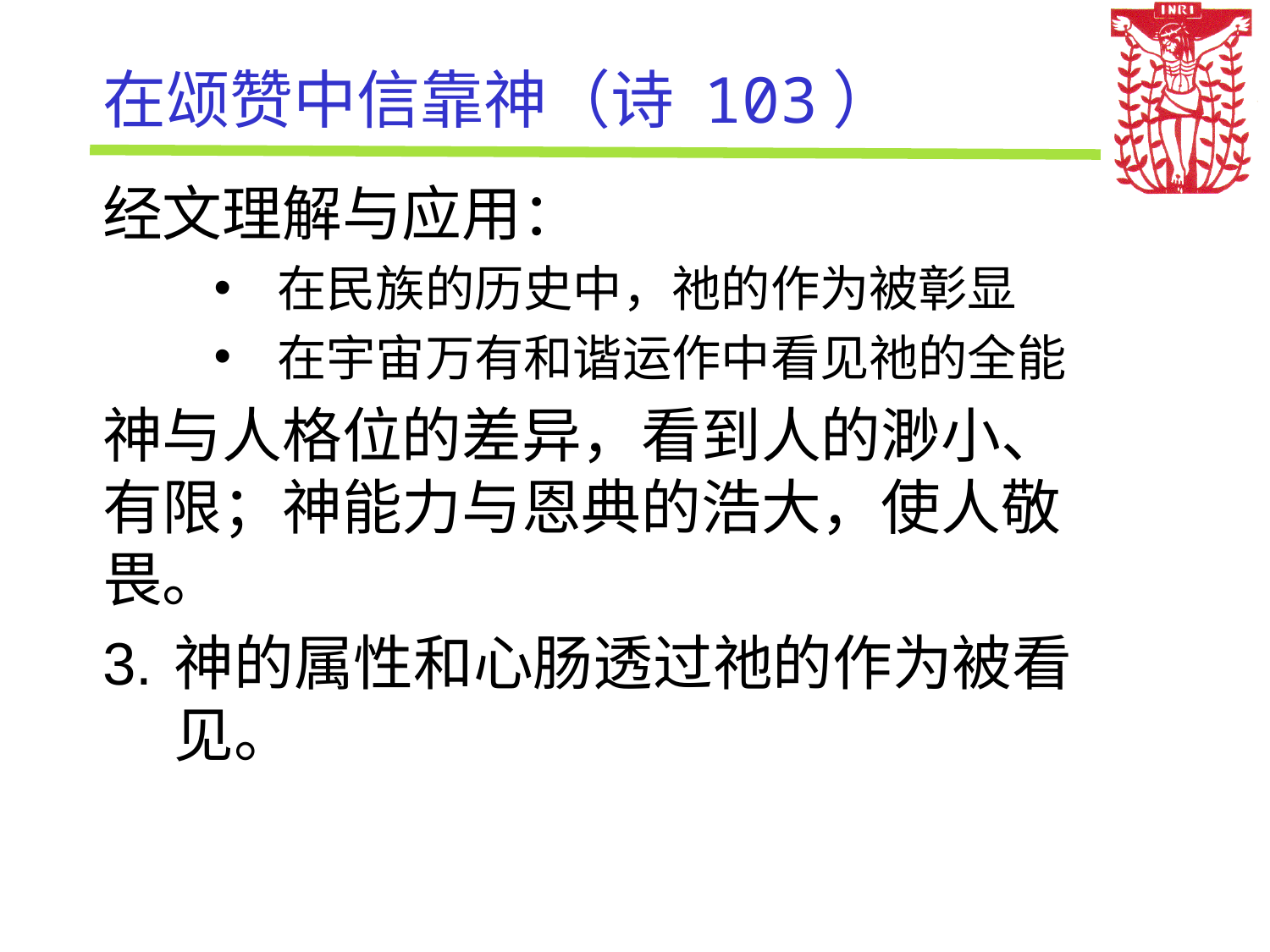

# 在颂赞中信靠神（诗 103）
经文理解与应用：
在民族的历史中，祂的作为被彰显
在宇宙万有和谐运作中看见祂的全能
神与人格位的差异，看到人的渺小、有限；神能力与恩典的浩大，使人敬畏。
神的属性和心肠透过祂的作为被看见。